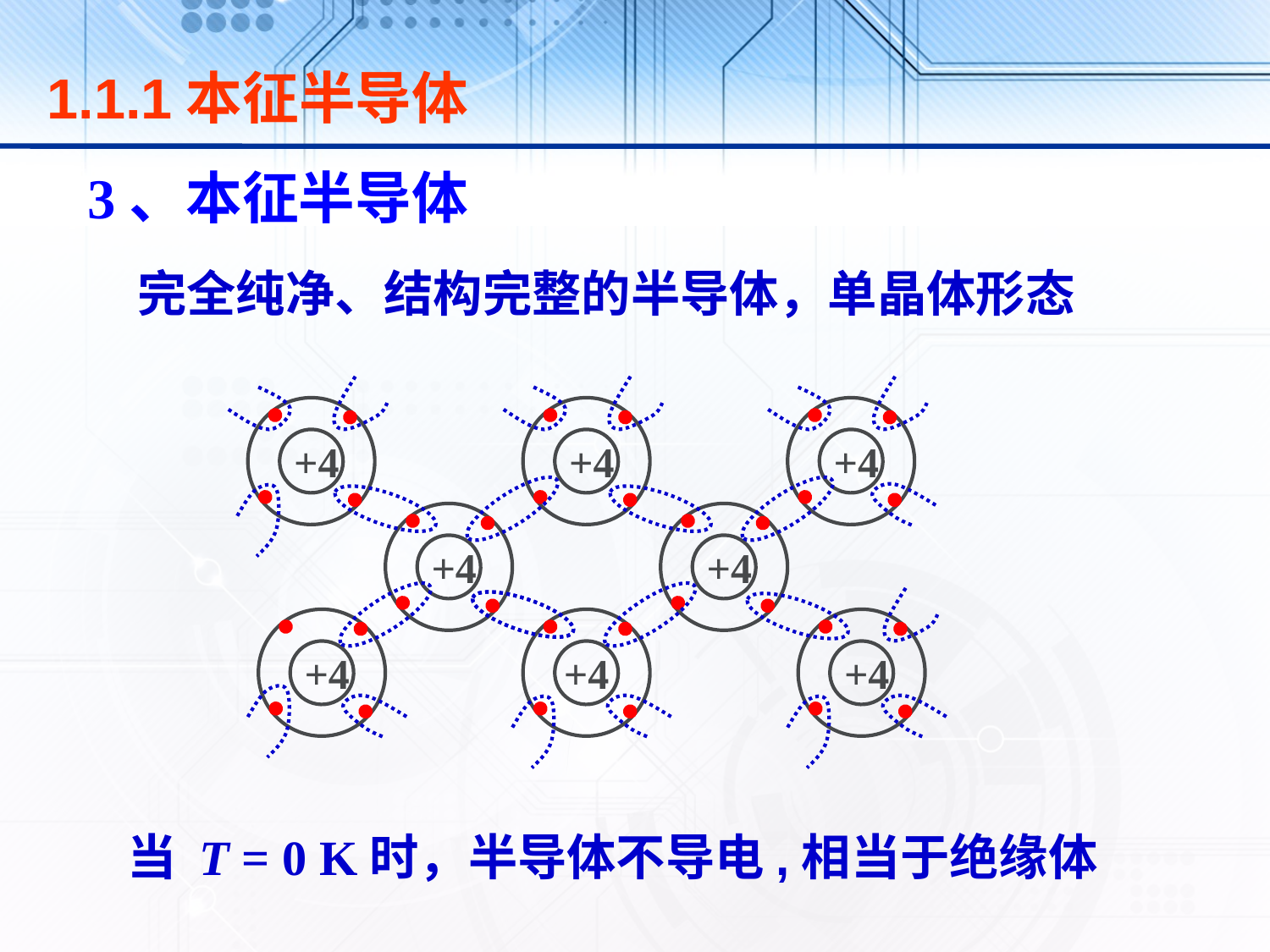

1.1.1本征半导体

3、本征半导体
完全纯净、结构完整的半导体，单晶体形态

+4

+4

+4

+4

+4

+4

+4

+4

当 T = 0 K时，半导体不导电,相当于绝缘体